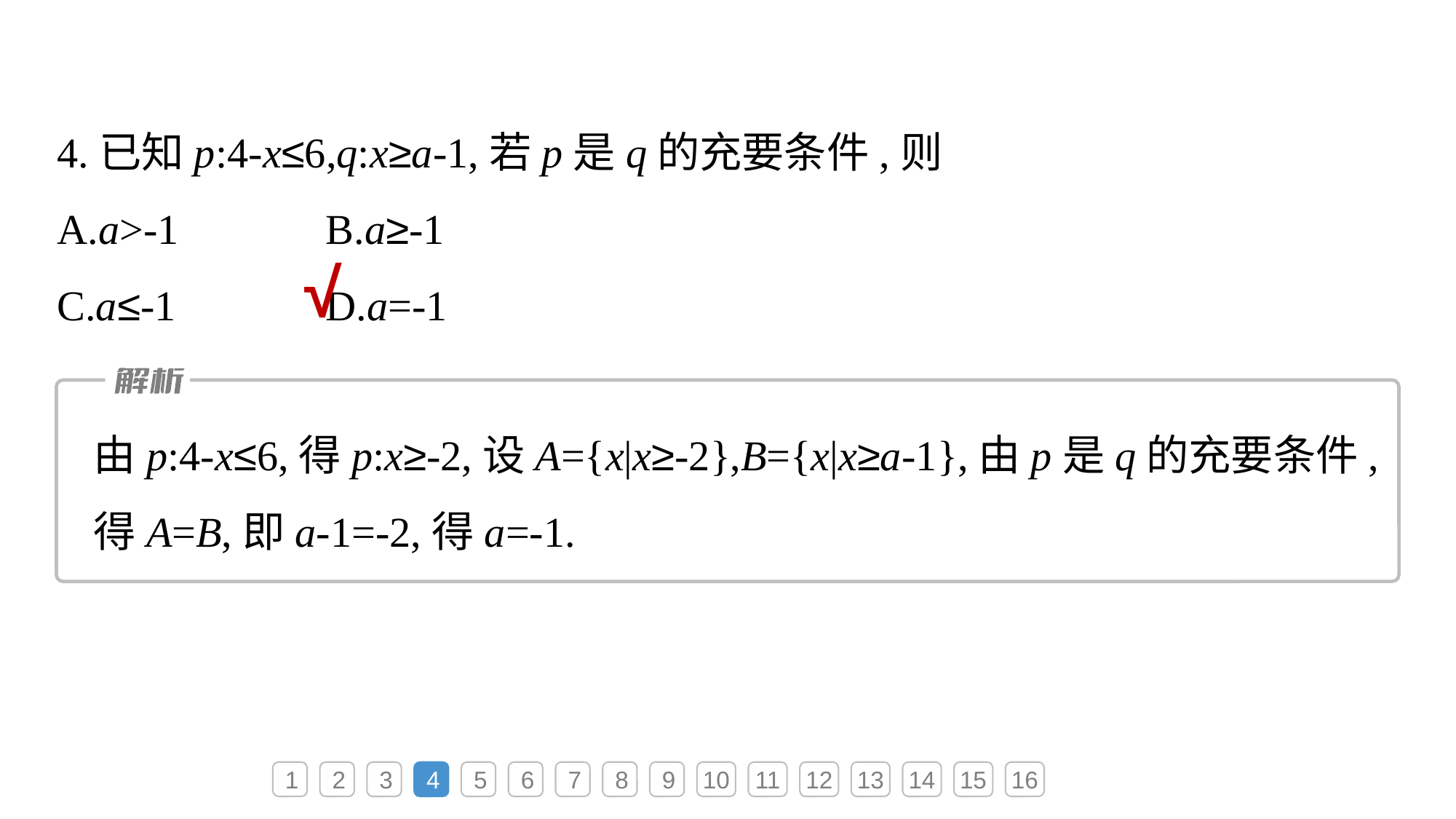

4.已知p:4-x≤6,q:x≥a-1,若p是q的充要条件,则
A.a>-1	B.a≥-1
C.a≤-1	D.a=-1
√

由p:4-x≤6,得p:x≥-2,设A={x|x≥-2},B={x|x≥a-1},由p是q的充要条件,得A=B,即a-1=-2,得a=-1.
1
2
3
4
5
6
7
8
9
10
11
12
13
14
15
16